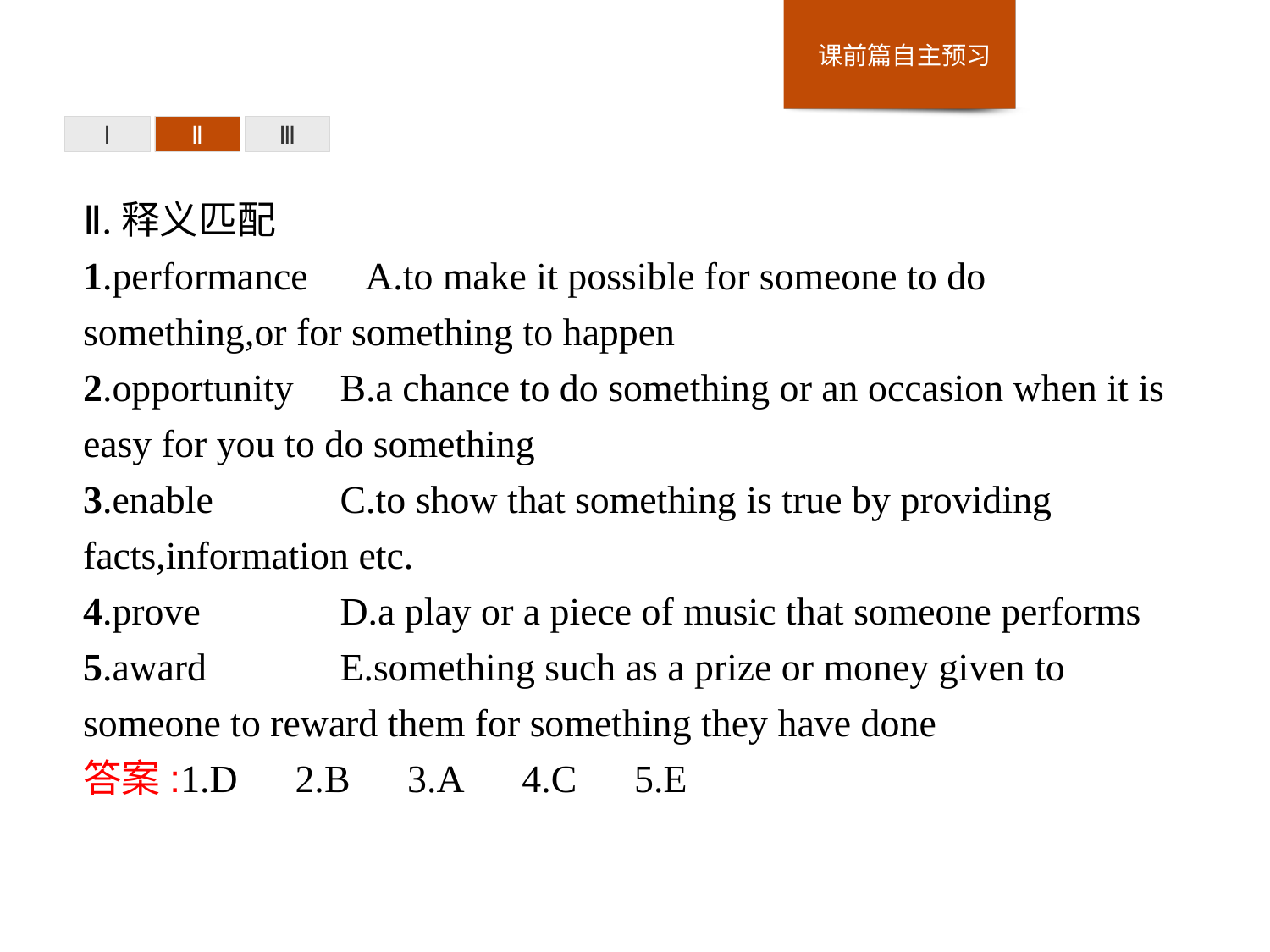

Ⅰ
Ⅱ
Ⅲ
Ⅱ.释义匹配
1.performance　A.to make it possible for someone to do something,or for something to happen
2.opportunity	B.a chance to do something or an occasion when it is easy for you to do something
3.enable		C.to show that something is true by providing facts,information etc.
4.prove		D.a play or a piece of music that someone performs
5.award		E.something such as a prize or money given to someone to reward them for something they have done
答案:1.D　2.B　3.A　4.C　5.E